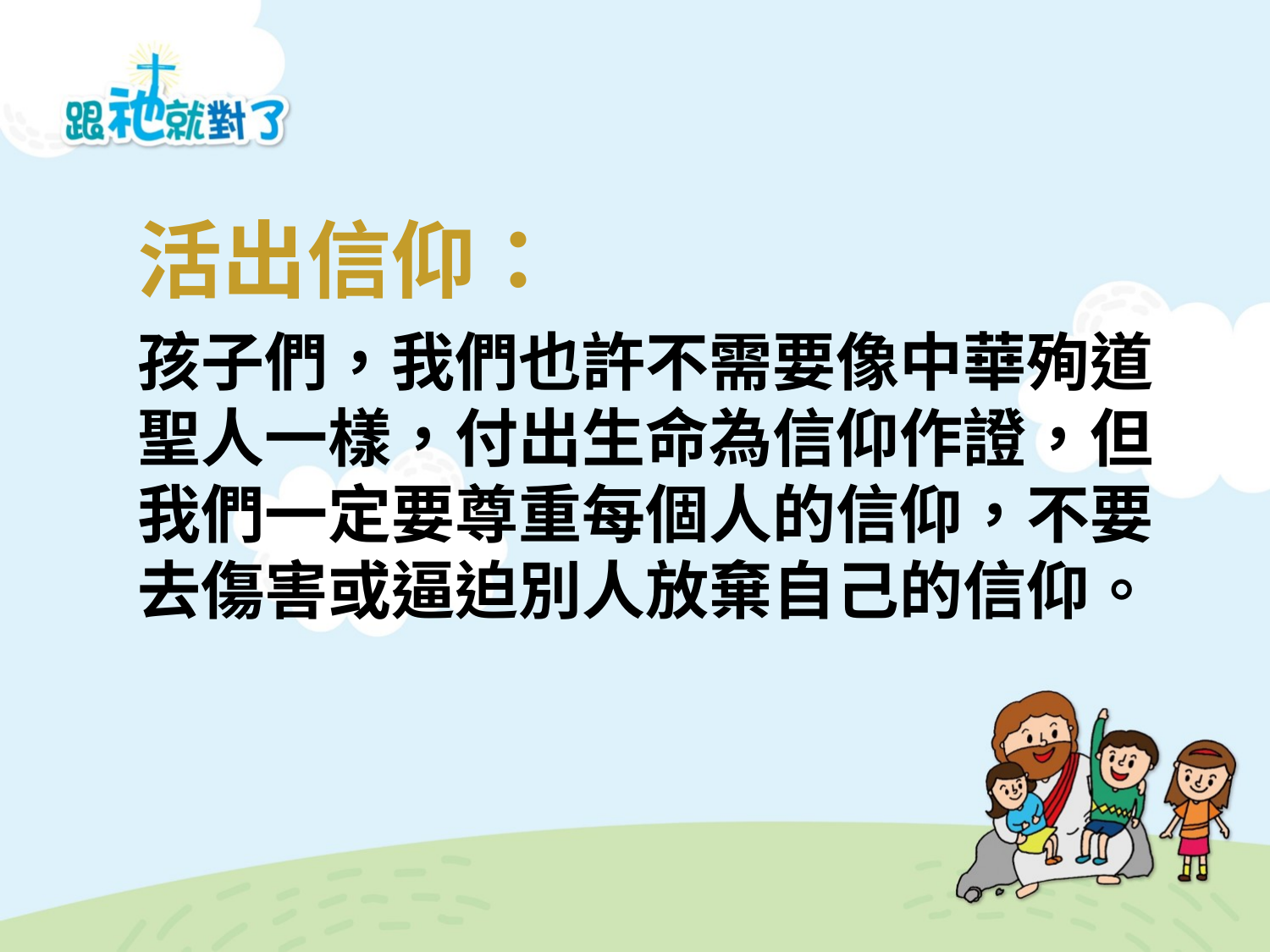

活出信仰：
孩子們，我們也許不需要像中華殉道聖人一樣，付出生命為信仰作證，但我們一定要尊重每個人的信仰，不要去傷害或逼迫別人放棄自己的信仰。